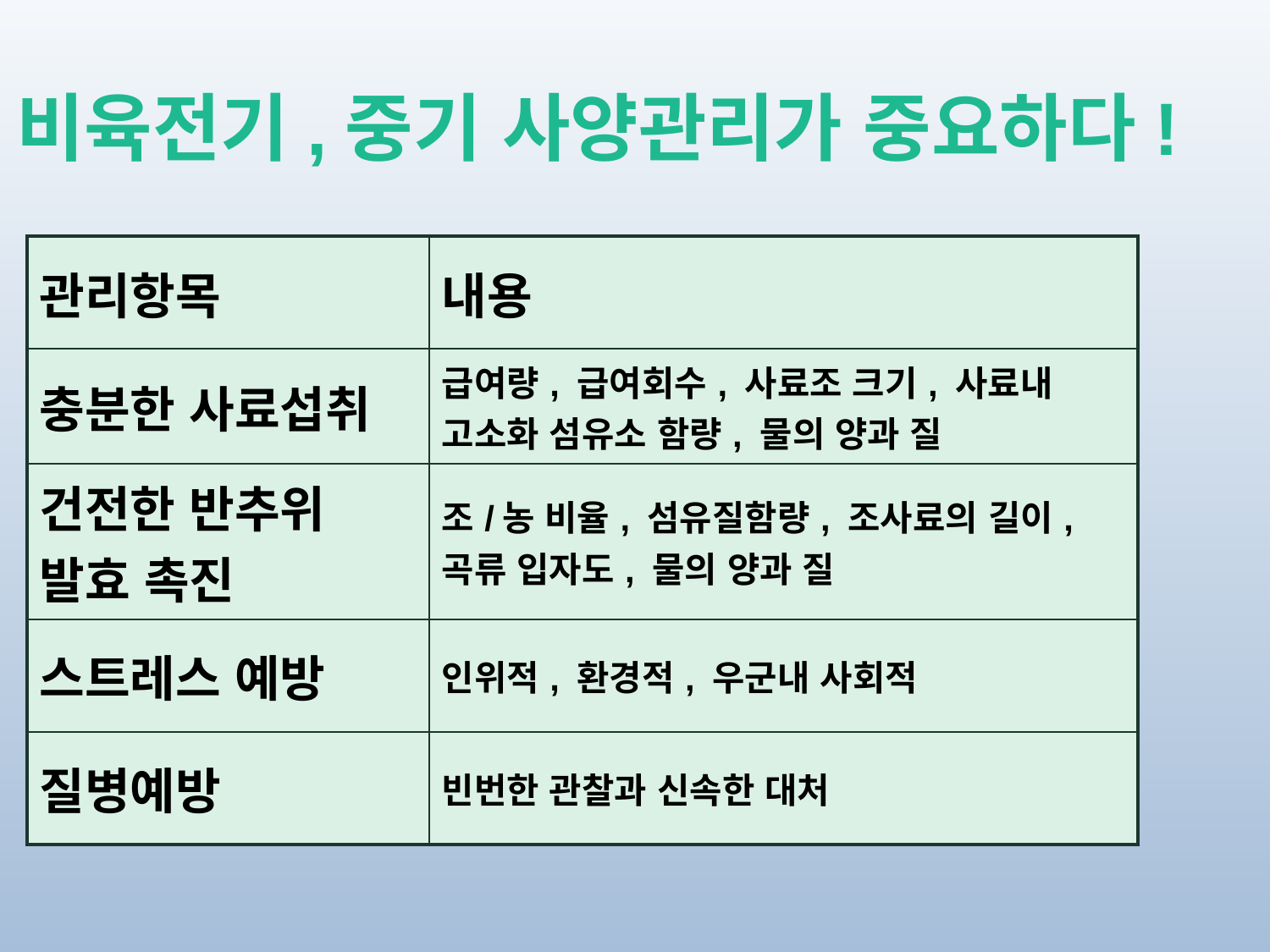

# 비육전기,중기 사양관리가 중요하다!
| 관리항목 | 내용 |
| --- | --- |
| 충분한 사료섭취 | 급여량, 급여회수, 사료조 크기, 사료내 고소화 섬유소 함량, 물의 양과 질 |
| 건전한 반추위 발효 촉진 | 조/농 비율, 섬유질함량, 조사료의 길이, 곡류 입자도, 물의 양과 질 |
| 스트레스 예방 | 인위적, 환경적, 우군내 사회적 |
| 질병예방 | 빈번한 관찰과 신속한 대처 |